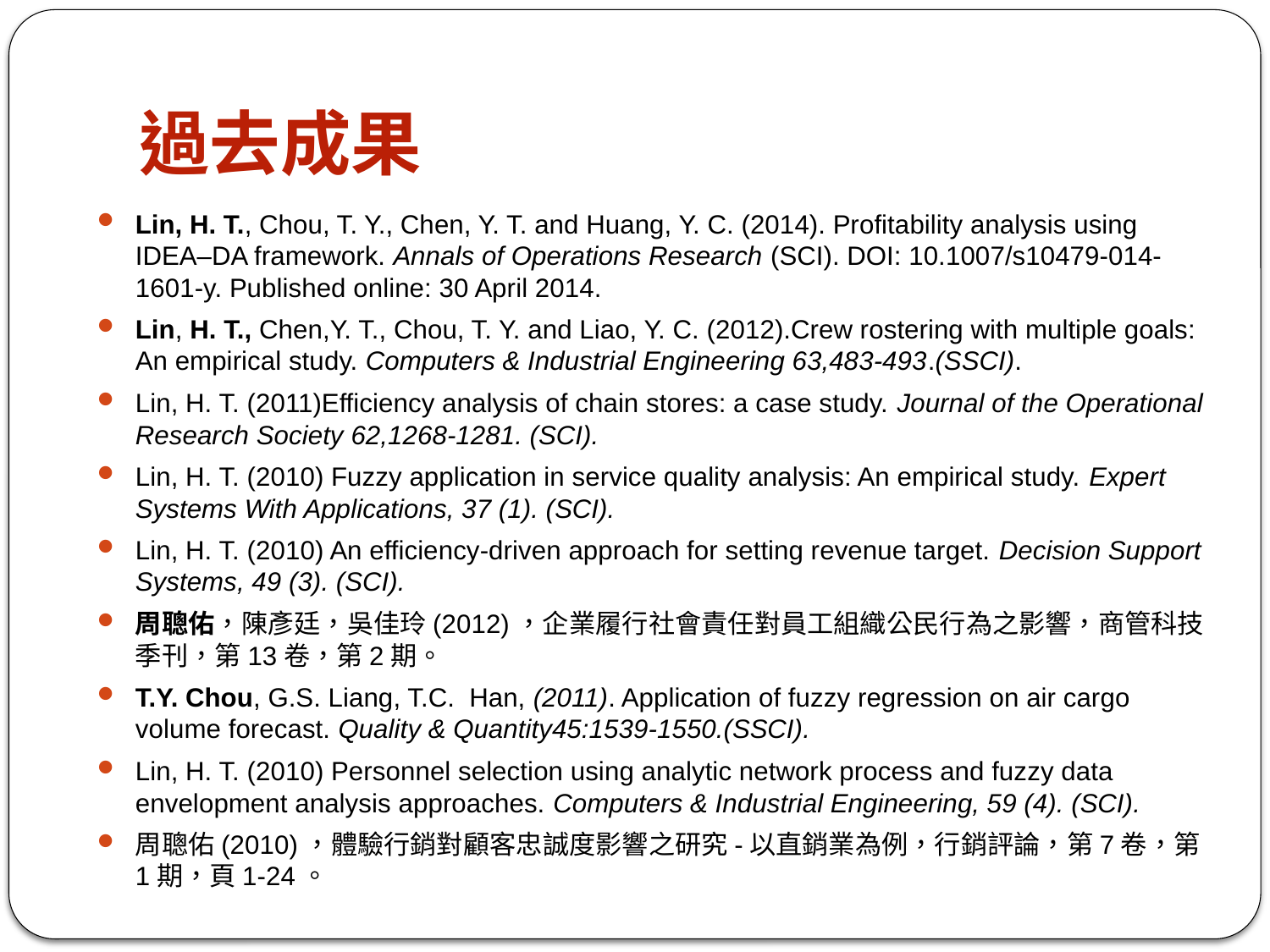

# 過去成果
Lin, H. T., Chou, T. Y., Chen, Y. T. and Huang, Y. C. (2014). Profitability analysis using IDEA–DA framework. Annals of Operations Research (SCI). DOI: 10.1007/s10479-014-1601-y. Published online: 30 April 2014.
Lin, H. T., Chen,Y. T., Chou, T. Y. and Liao, Y. C. (2012).Crew rostering with multiple goals: An empirical study. Computers & Industrial Engineering 63,483-493.(SSCI).
Lin, H. T. (2011)Efficiency analysis of chain stores: a case study. Journal of the Operational Research Society 62,1268-1281. (SCI).
Lin, H. T. (2010) Fuzzy application in service quality analysis: An empirical study. Expert Systems With Applications, 37 (1). (SCI).
Lin, H. T. (2010) An efficiency-driven approach for setting revenue target. Decision Support Systems, 49 (3). (SCI).
周聰佑，陳彥廷，吳佳玲(2012)，企業履行社會責任對員工組織公民行為之影響，商管科技季刊，第13卷，第2期。
T.Y. Chou, G.S. Liang, T.C.  Han, (2011). Application of fuzzy regression on air cargo volume forecast. Quality & Quantity45:1539-1550.(SSCI).
Lin, H. T. (2010) Personnel selection using analytic network process and fuzzy data envelopment analysis approaches. Computers & Industrial Engineering, 59 (4). (SCI).
周聰佑(2010)，體驗行銷對顧客忠誠度影響之研究-以直銷業為例，行銷評論，第7卷，第1期，頁1-24。